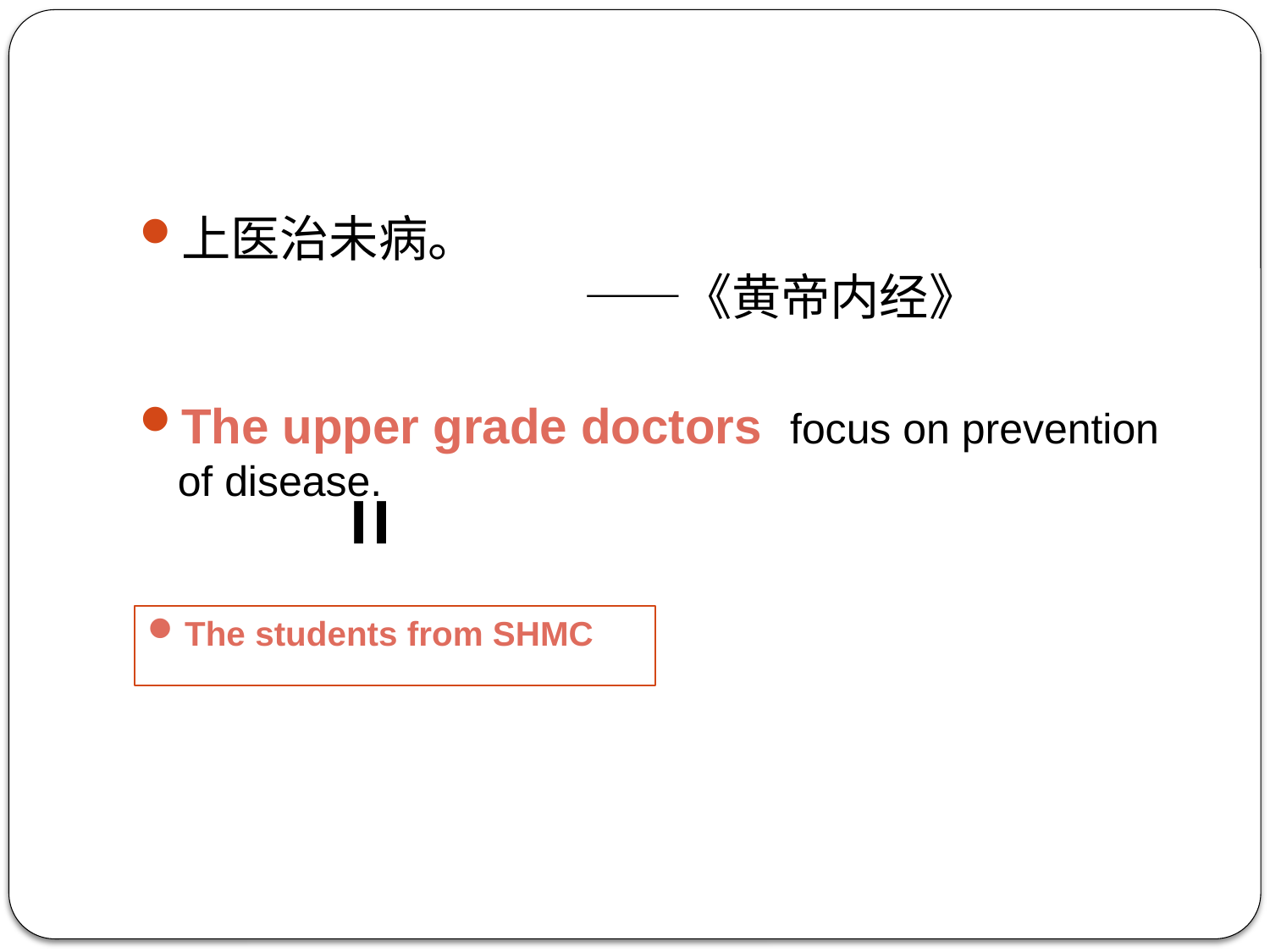

#
上医治未病。
                                     ——《黄帝内经》
The upper grade doctors  focus on prevention of disease.

=
 The students from SHMC